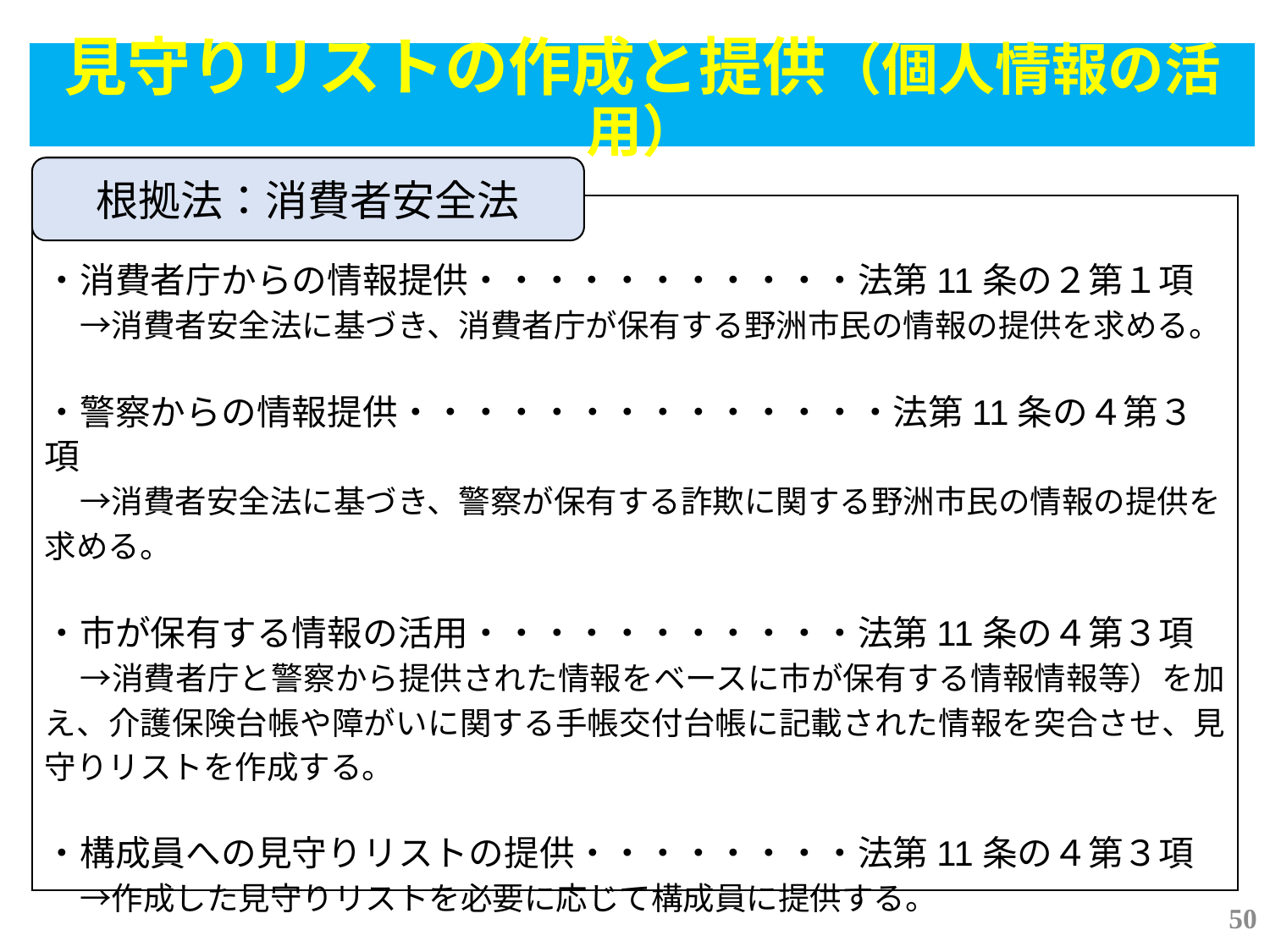

見守りリストの作成と提供（個人情報の活用）
根拠法：消費者安全法

・消費者庁からの情報提供・・・・・・・・・・・法第11条の２第１項
　→消費者安全法に基づき、消費者庁が保有する野洲市民の情報の提供を求める。

・警察からの情報提供・・・・・・・・・・・・・・法第11条の４第３項
　→消費者安全法に基づき、警察が保有する詐欺に関する野洲市民の情報の提供を
求める。

・市が保有する情報の活用・・・・・・・・・・・法第11条の４第３項
　→消費者庁と警察から提供された情報をベースに市が保有する情報情報等）を加え、介護保険台帳や障がいに関する手帳交付台帳に記載された情報を突合させ、見守りリストを作成する。

・構成員への見守りリストの提供・・・・・・・・法第11条の４第３項
　→作成した見守りリストを必要に応じて構成員に提供する。
50